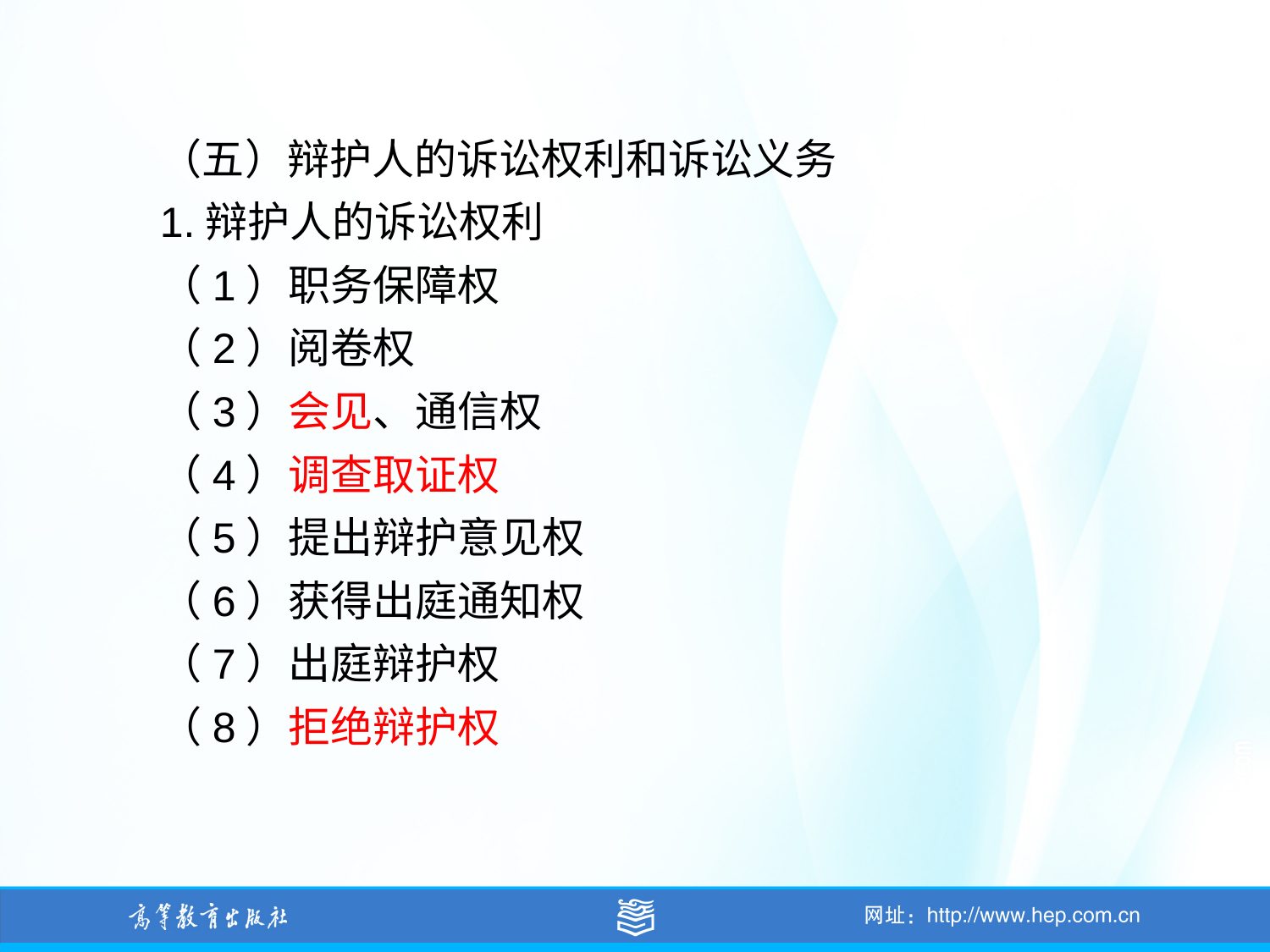

（五）辩护人的诉讼权利和诉讼义务
1.辩护人的诉讼权利
（1）职务保障权
（2）阅卷权
（3）会见、通信权
（4）调查取证权
（5）提出辩护意见权
（6）获得出庭通知权
（7）出庭辩护权
（8）拒绝辩护权